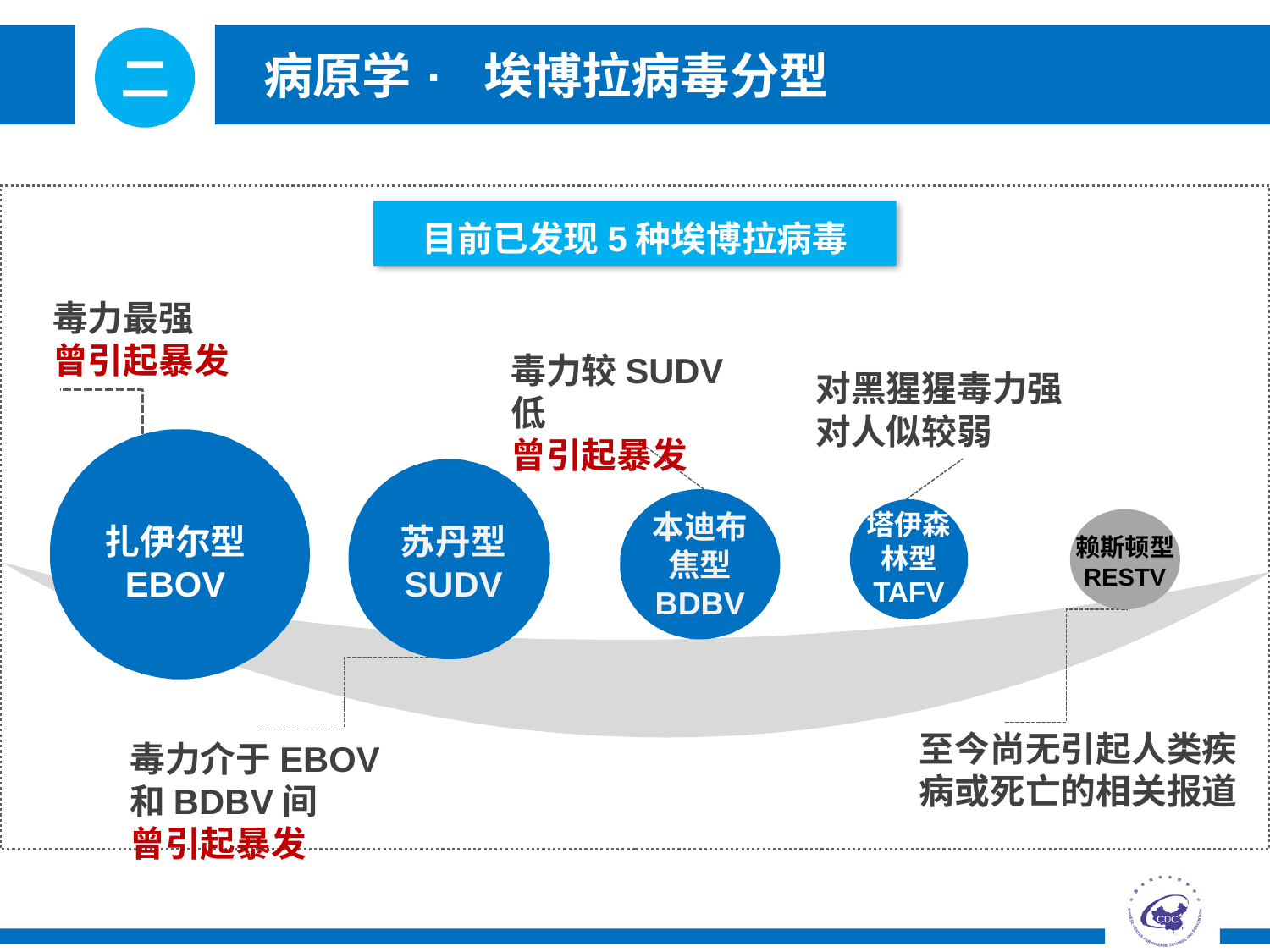

二
病原学
·  埃博拉病毒分型

毒力最强
曾引起暴发

扎伊尔型
EBOV
毒力较SUDV低
曾引起暴发

本迪布
焦型
BDBV
对黑猩猩毒力强
对人似较弱

塔伊森
林型
TAFV

毒力介于EBOV和BDBV间
曾引起暴发
苏丹型
SUDV

赖斯顿型
RESTV
至今尚无引起人类疾
病或死亡的相关报道

目前已发现5种埃博拉病毒